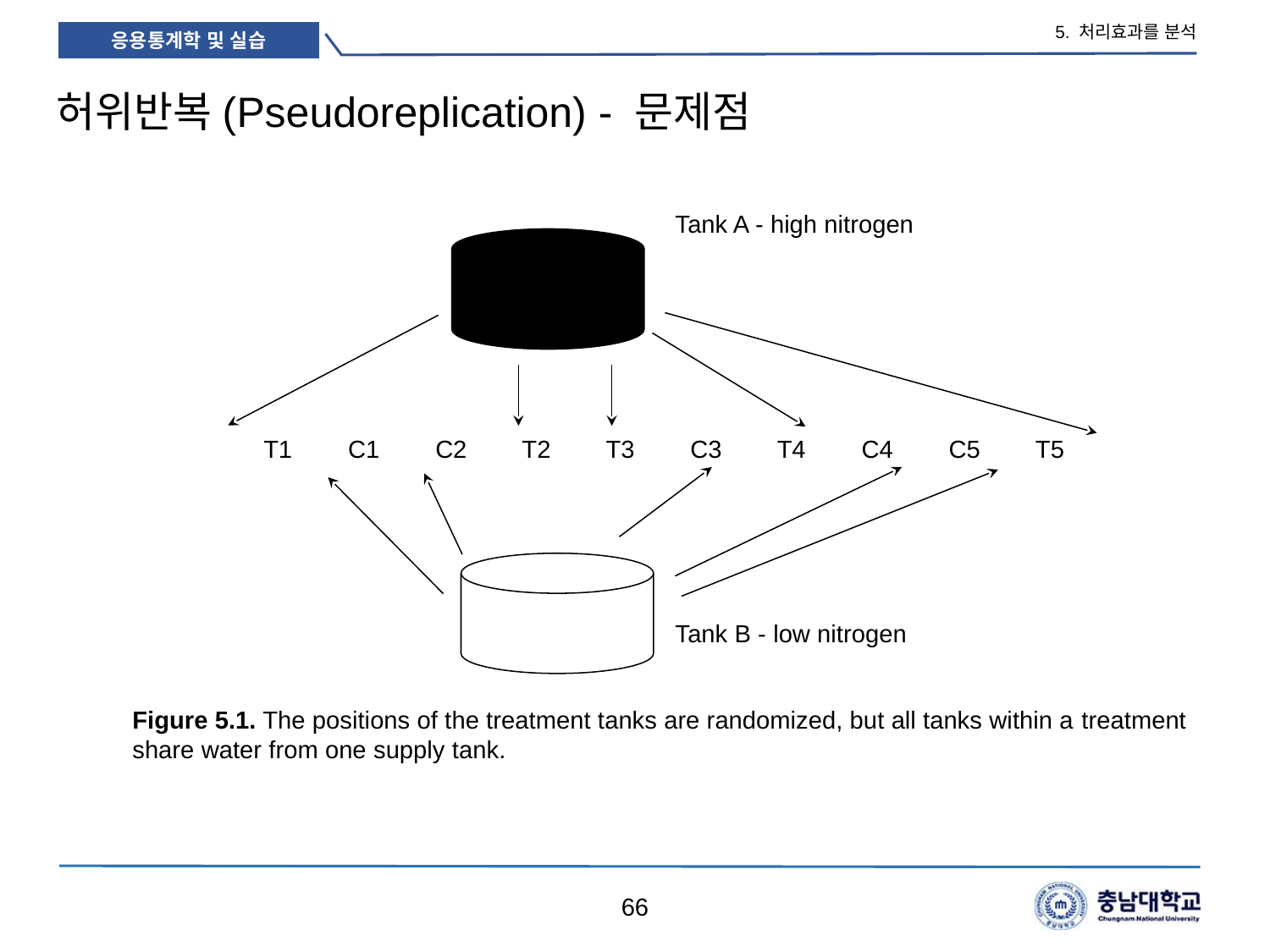

5. 처리효과를 분석
# 허위반복(Pseudoreplication) - 문제점
Tank A - high nitrogen

T1        C1        C2        T2        T3        C3        T4        C4        C5        T5

Tank B - low nitrogen
Figure 5.1. The positions of the treatment tanks are randomized, but all tanks within a treatment share water from one supply tank.
66